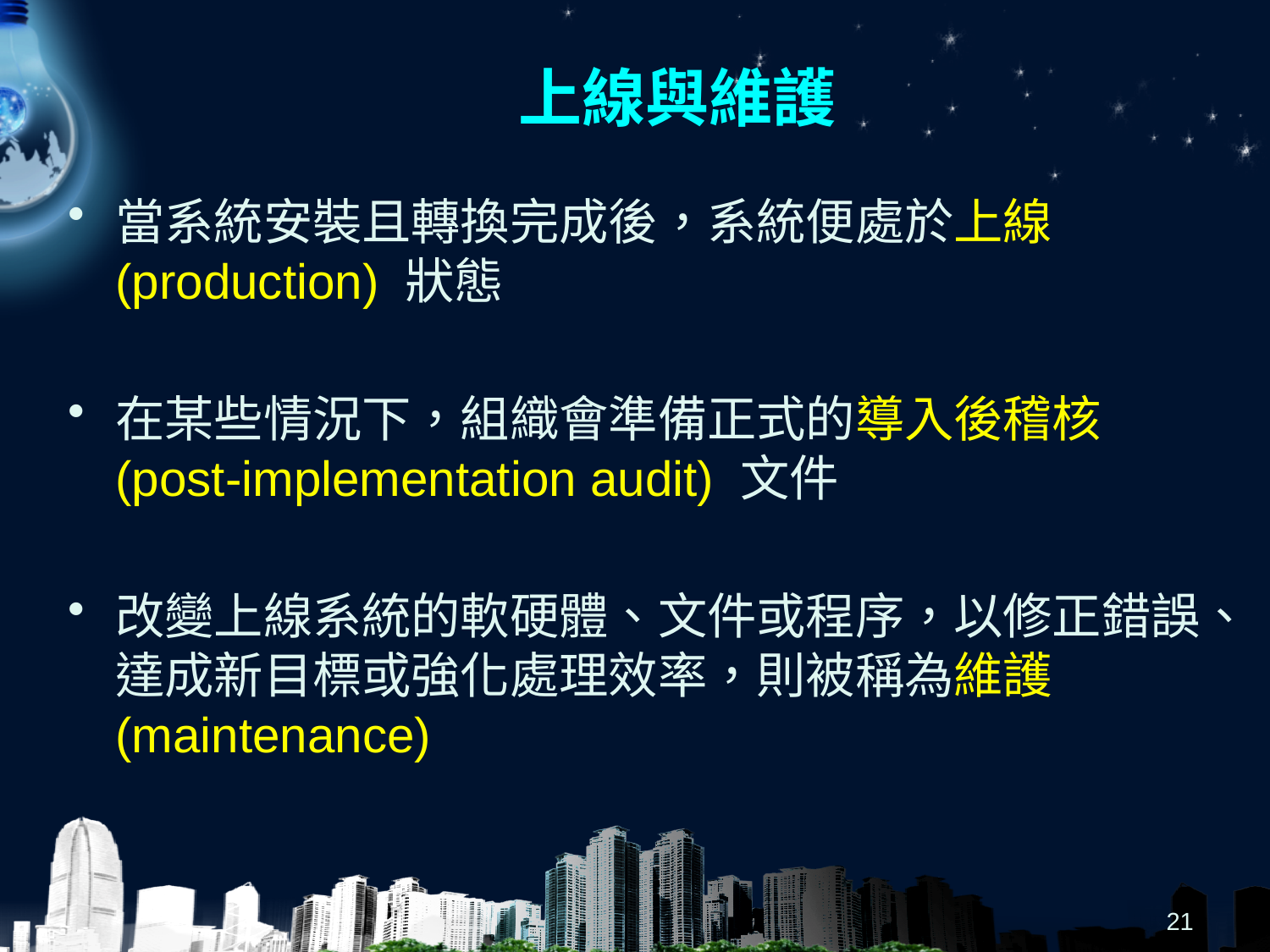

# 上線與維護
當系統安裝且轉換完成後，系統便處於上線(production) 狀態

在某些情況下，組織會準備正式的導入後稽核(post-implementation audit) 文件

改變上線系統的軟硬體、文件或程序，以修正錯誤、達成新目標或強化處理效率，則被稱為維護(maintenance)
21